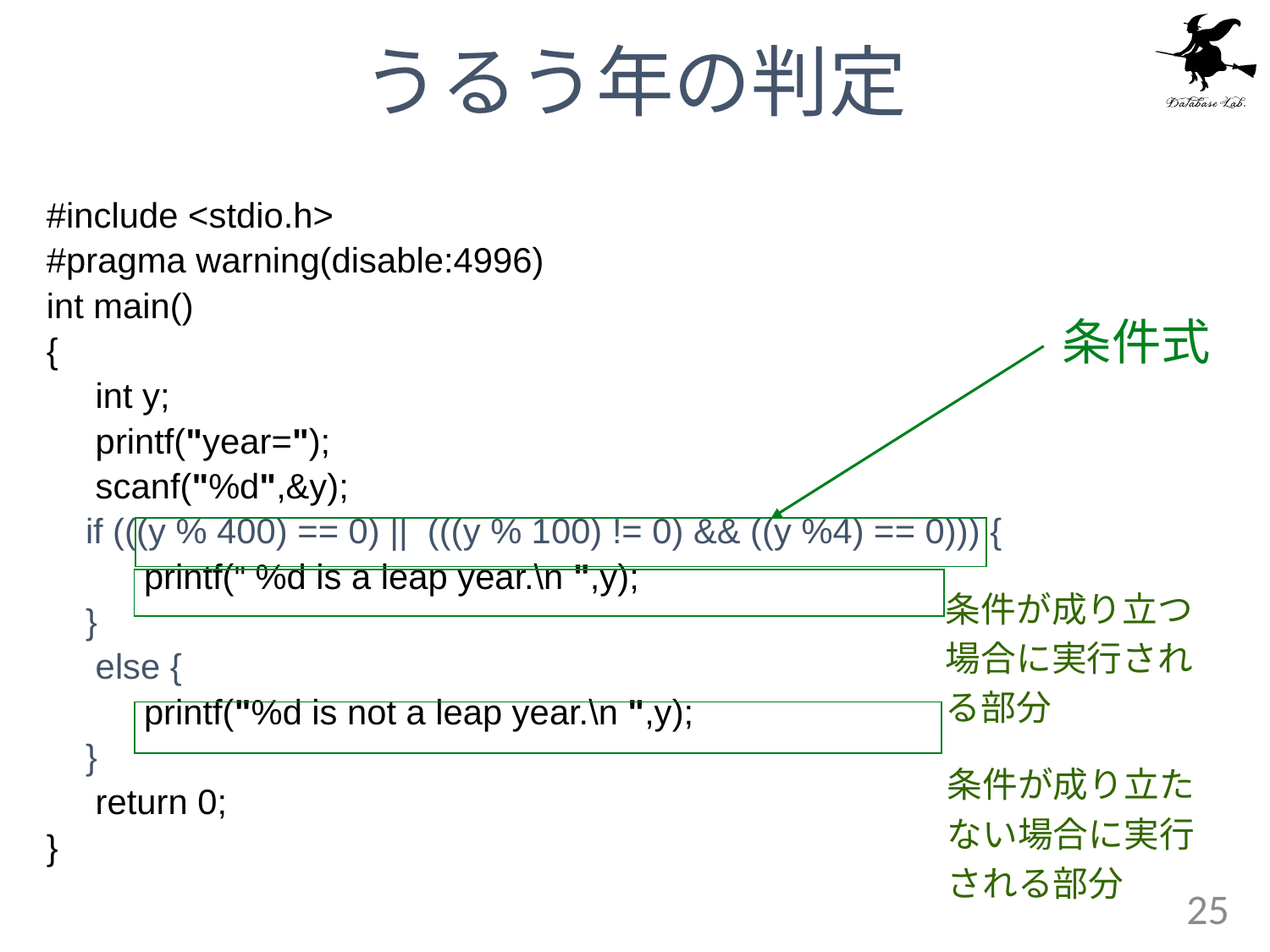

うるう年の判定
#include <stdio.h>
#pragma warning(disable:4996)
int main()
{
     int y;
     printf("year=");
     scanf("%d",&y);
    if (((y % 400) == 0) ||  (((y % 100) != 0) && ((y %4) == 0))) {
          printf(" %d is a leap year.\n ",y);
    }
     else {
          printf("%d is not a leap year.\n ",y);
    }
     return 0;
}
条件式

条件が成り立つ
場合に実行され
る部分

条件が成り立た
ない場合に実行
される部分
25